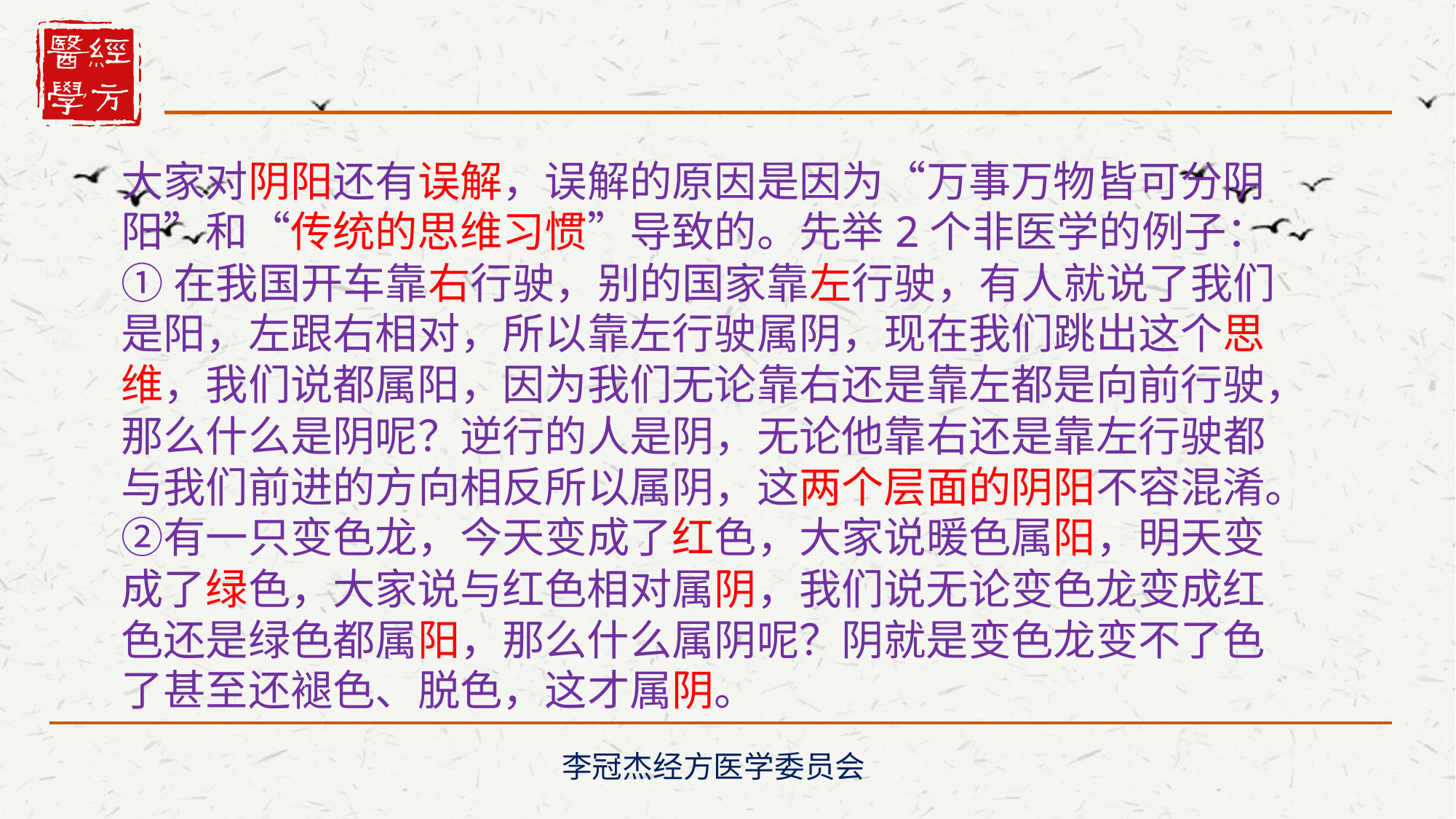

大家对阴阳还有误解，误解的原因是因为“万事万物皆可分阴阳”和“传统的思维习惯”导致的。先举2个非医学的例子：
①在我国开车靠右行驶，别的国家靠左行驶，有人就说了我们是阳，左跟右相对，所以靠左行驶属阴，现在我们跳出这个思维，我们说都属阳，因为我们无论靠右还是靠左都是向前行驶，那么什么是阴呢？逆行的人是阴，无论他靠右还是靠左行驶都与我们前进的方向相反所以属阴，这两个层面的阴阳不容混淆。②有一只变色龙，今天变成了红色，大家说暖色属阳，明天变成了绿色，大家说与红色相对属阴，我们说无论变色龙变成红色还是绿色都属阳，那么什么属阴呢？阴就是变色龙变不了色了甚至还褪色、脱色，这才属阴。
11